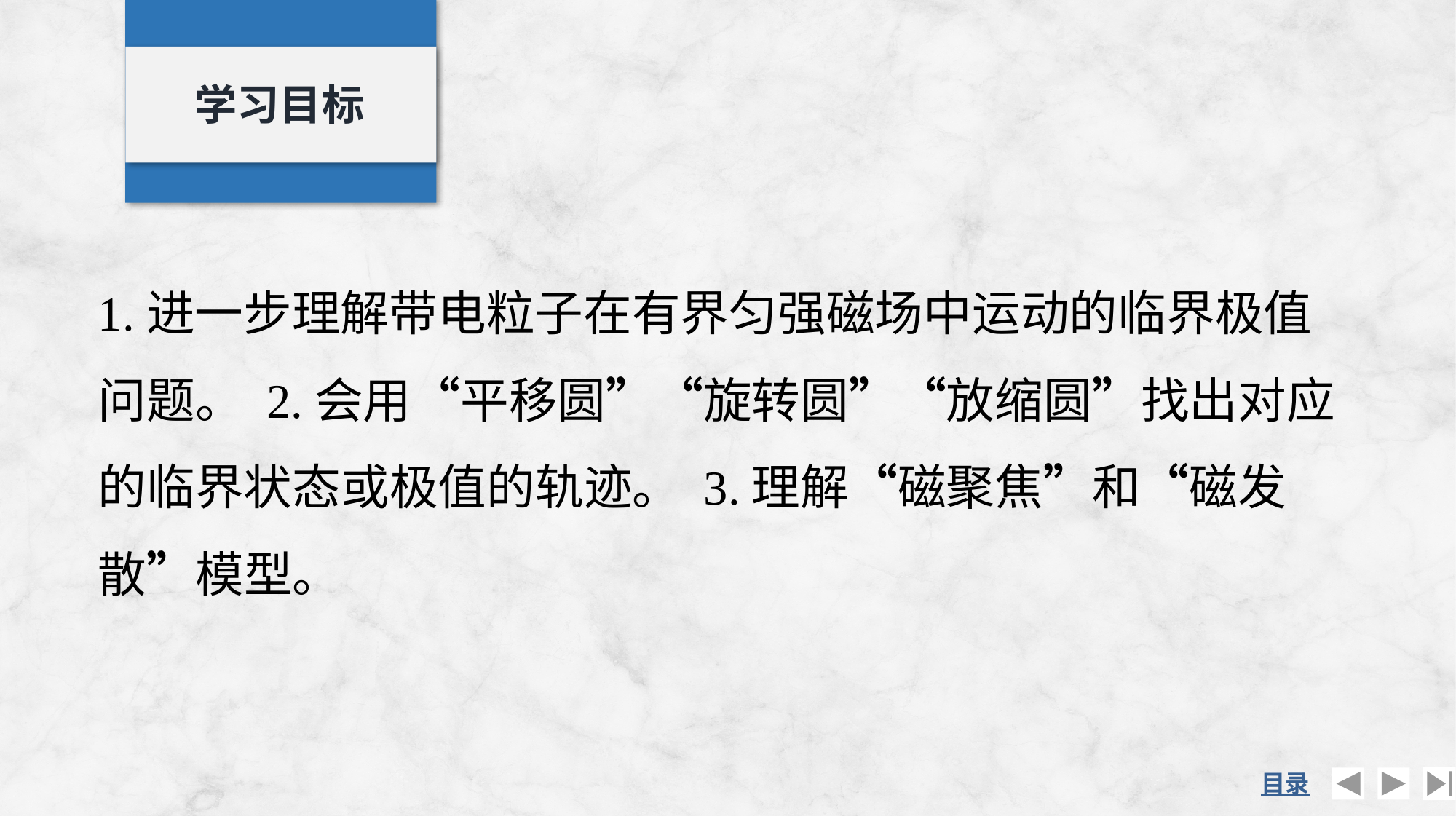

学习目标
1.进一步理解带电粒子在有界匀强磁场中运动的临界极值问题。 2.会用“平移圆”“旋转圆”“放缩圆”找出对应的临界状态或极值的轨迹。 3.理解“磁聚焦”和“磁发散”模型。